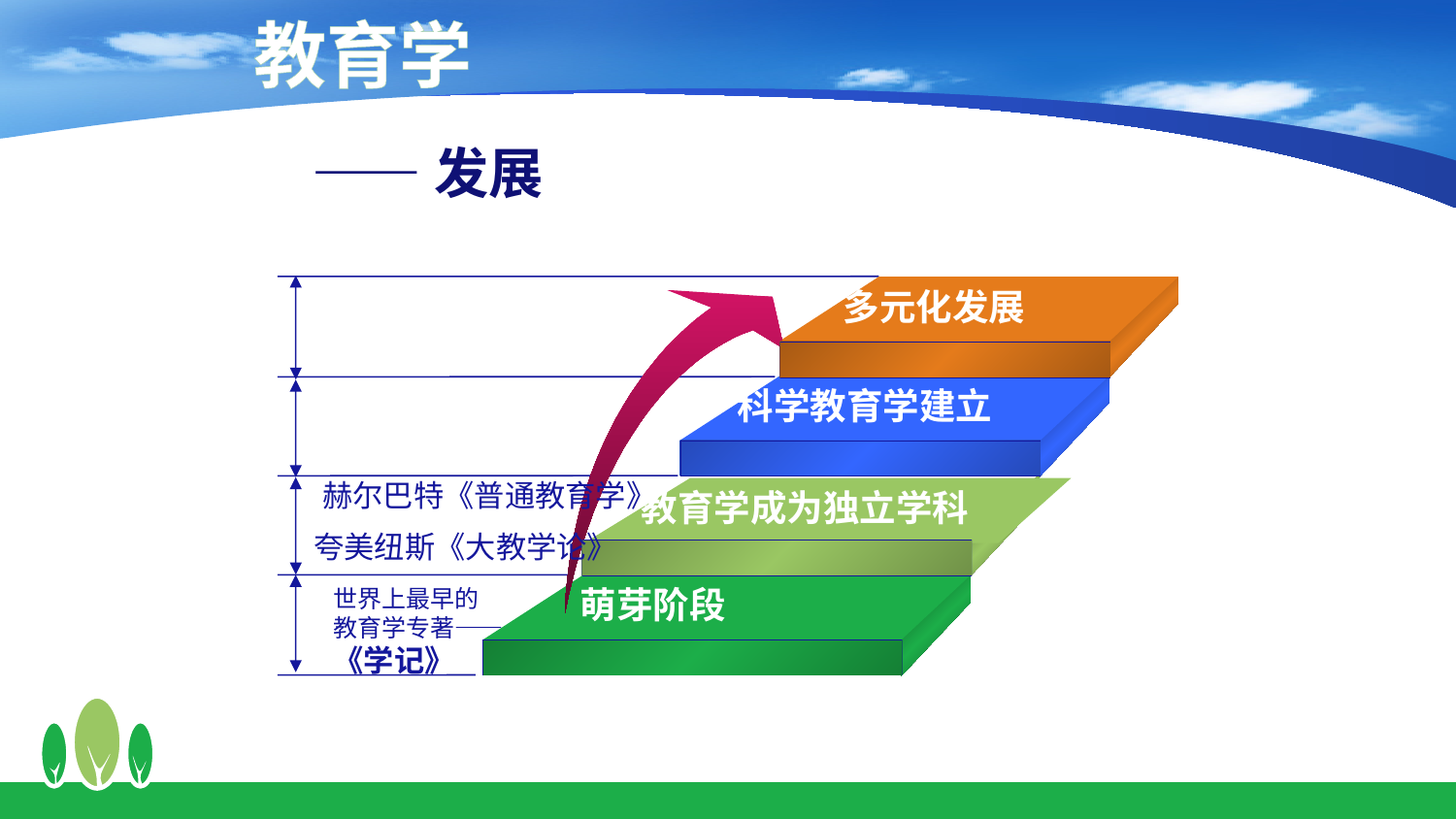

教育学
——发展

     多元化发展

      科学教育学建立

      教育学成为独立学科

         萌芽阶段

赫尔巴特《普通教育学》
夸美纽斯《大教学论》
世界上最早的
教育学专著——
《学记》